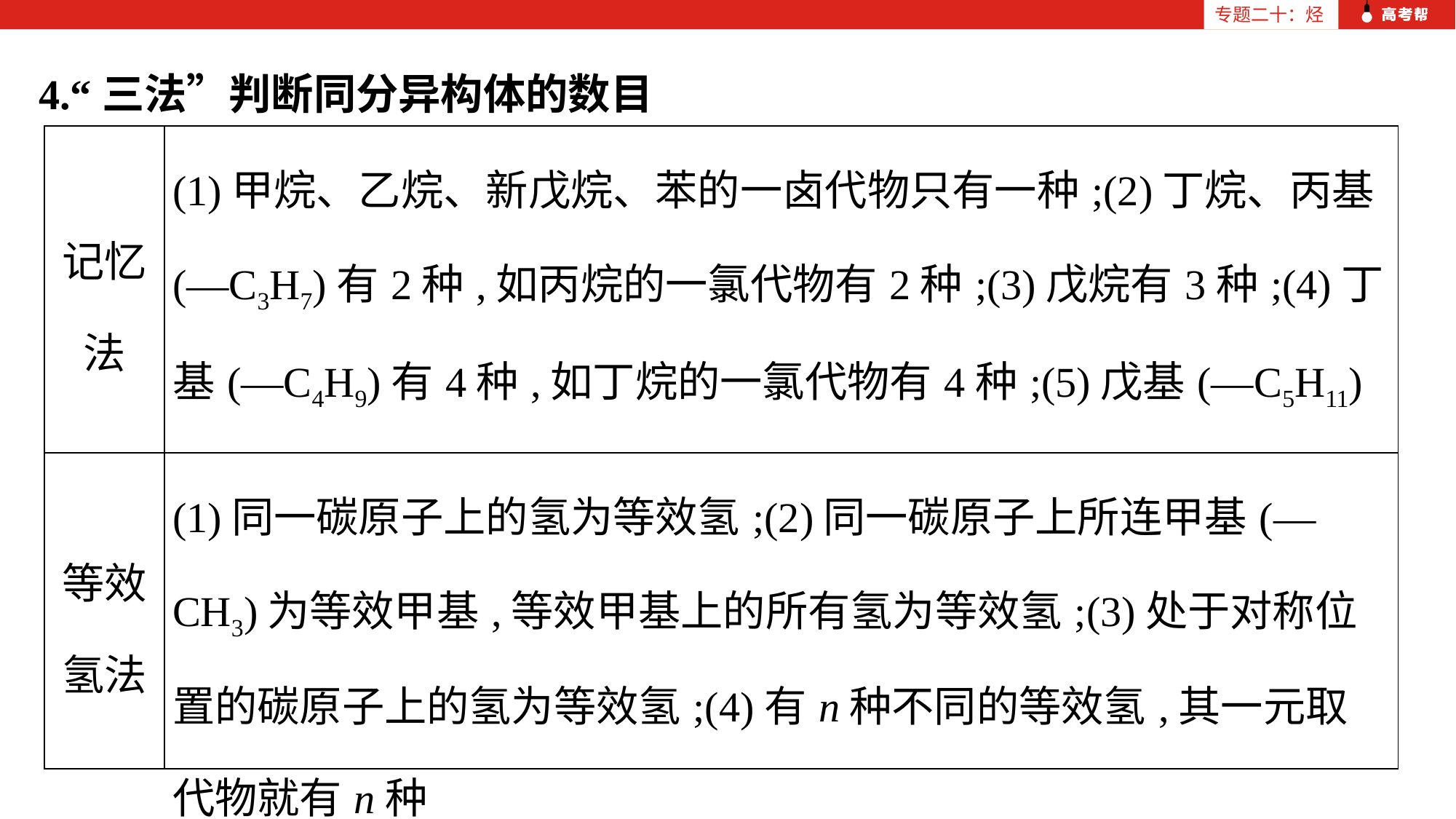

专题二十：烃

4.“三法”判断同分异构体的数目

| 记忆法 | (1)甲烷、乙烷、新戊烷、苯的一卤代物只有一种;(2)丁烷、丙基(—C3H7)有2种,如丙烷的一氯代物有2种;(3)戊烷有3种;(4)丁基(—C4H9)有4种,如丁烷的一氯代物有4种;(5)戊基(—C5H11)有8种,如戊烷的一氯代物有8种 |
| --- | --- |
| 等效氢法 | (1)同一碳原子上的氢为等效氢;(2)同一碳原子上所连甲基(—CH3)为等效甲基,等效甲基上的所有氢为等效氢;(3)处于对称位置的碳原子上的氢为等效氢;(4)有n种不同的等效氢,其一元取代物就有n种 |